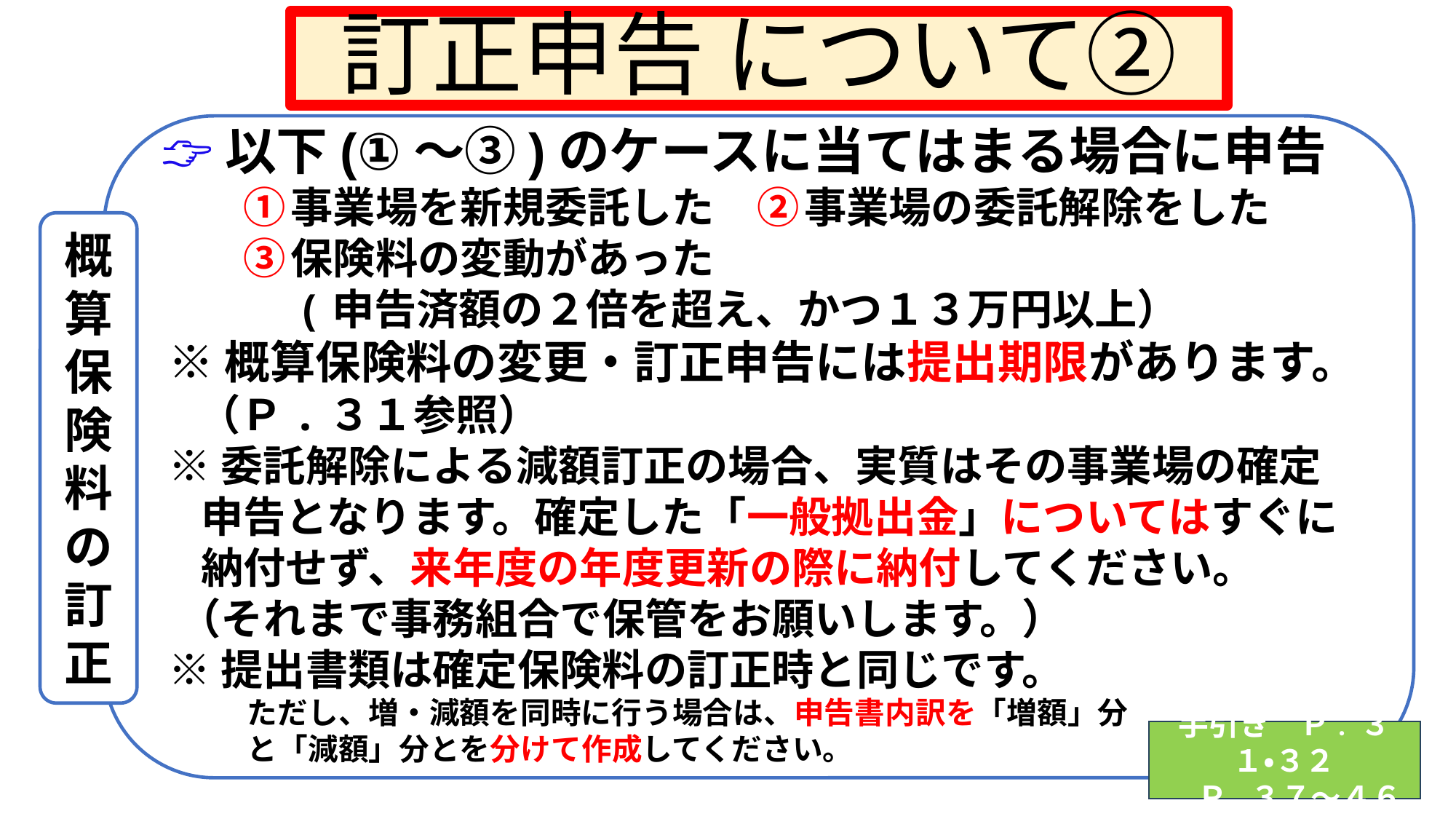

訂正申告 について②
 👉 以下(①～③)のケースに当てはまる場合に申告
　 　① 事業場を新規委託した　② 事業場の委託解除をした
　 　③ 保険料の変動があった
　 　　(申告済額の２倍を超え、かつ１３万円以上）
  ※ 概算保険料の変更・訂正申告には提出期限があります。
    （Ｐ.３１参照）
  ※ 委託解除による減額訂正の場合、実質はその事業場の確定
　 申告となります。確定した「一般拠出金」についてはすぐに
　 納付せず、来年度の年度更新の際に納付してください。
  （それまで事務組合で保管をお願いします。）
  ※ 提出書類は確定保険料の訂正時と同じです。
　　 　ただし、増・減額を同時に行う場合は、申告書内訳を「増額」分
　　 　と「減額」分とを分けて作成してください。
概算保険料の訂正
手引き　Ｐ. ３１・３２
　Ｐ.３７～４６